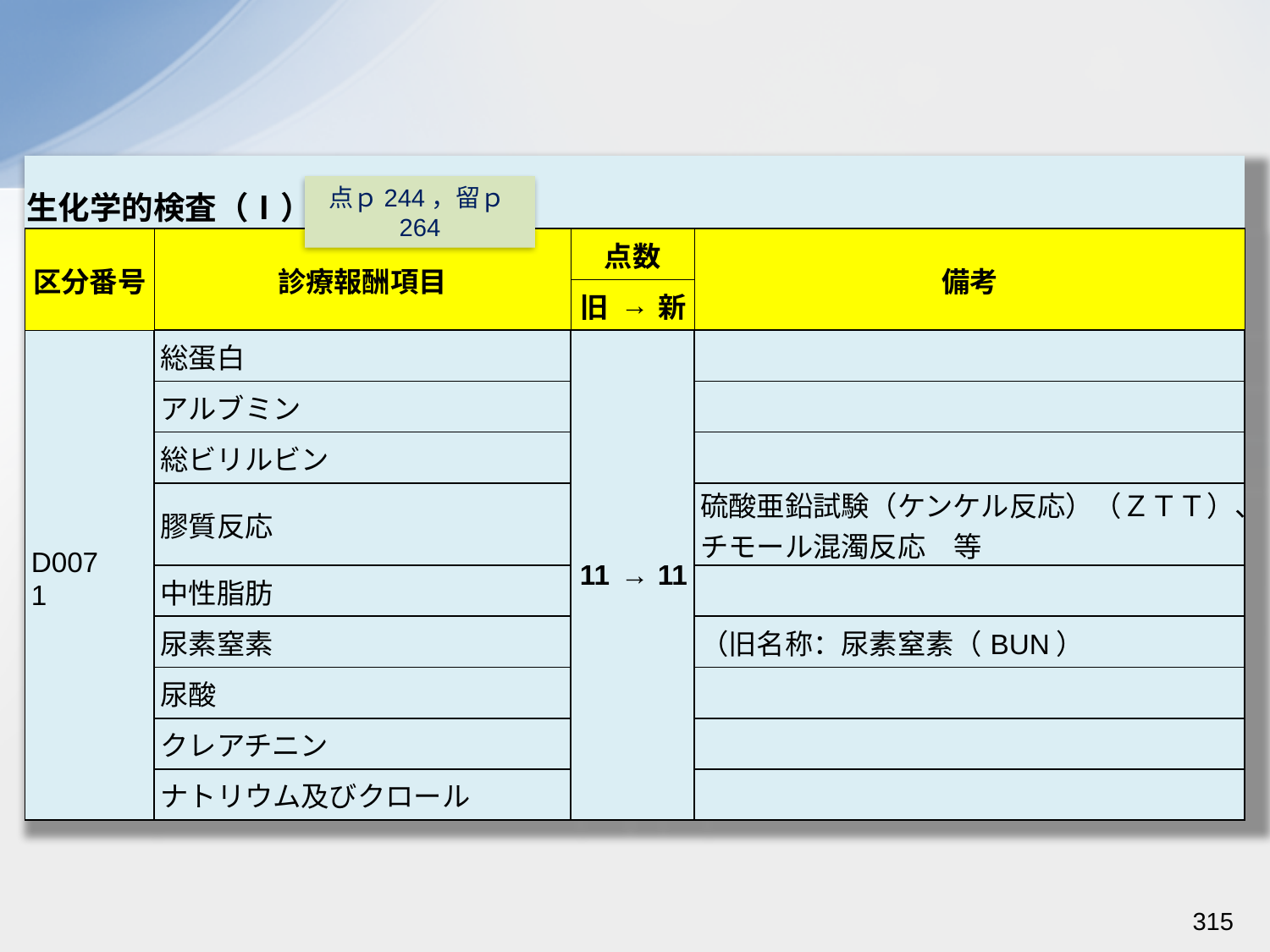

| 生化学的検査（Ⅰ） |  |  |  |  |  |
| --- | --- | --- | --- | --- | --- |
| 区分番号 | 診療報酬項目 | 点数 |  |  | 備考 |
|  |  | 旧 | → | 新 |  |
| D007　1 | 総蛋白 | 11 | → | 11 |  |
|  | アルブミン |  |  |  |  |
|  | 総ビリルビン |  |  |  |  |
|  | 膠質反応 |  |  |  | 硫酸亜鉛試験（ケンケル反応）（ＺＴＴ）、 チモール混濁反応　等 |
|  | 中性脂肪 |  |  |  |  |
|  | 尿素窒素 |  |  |  | （旧名称：尿素窒素（BUN） |
|  | 尿酸 |  |  |  |  |
|  | クレアチニン |  |  |  |  |
|  | ナトリウム及びクロール |  |  |  |  |
点ｐ244，留ｐ264
315